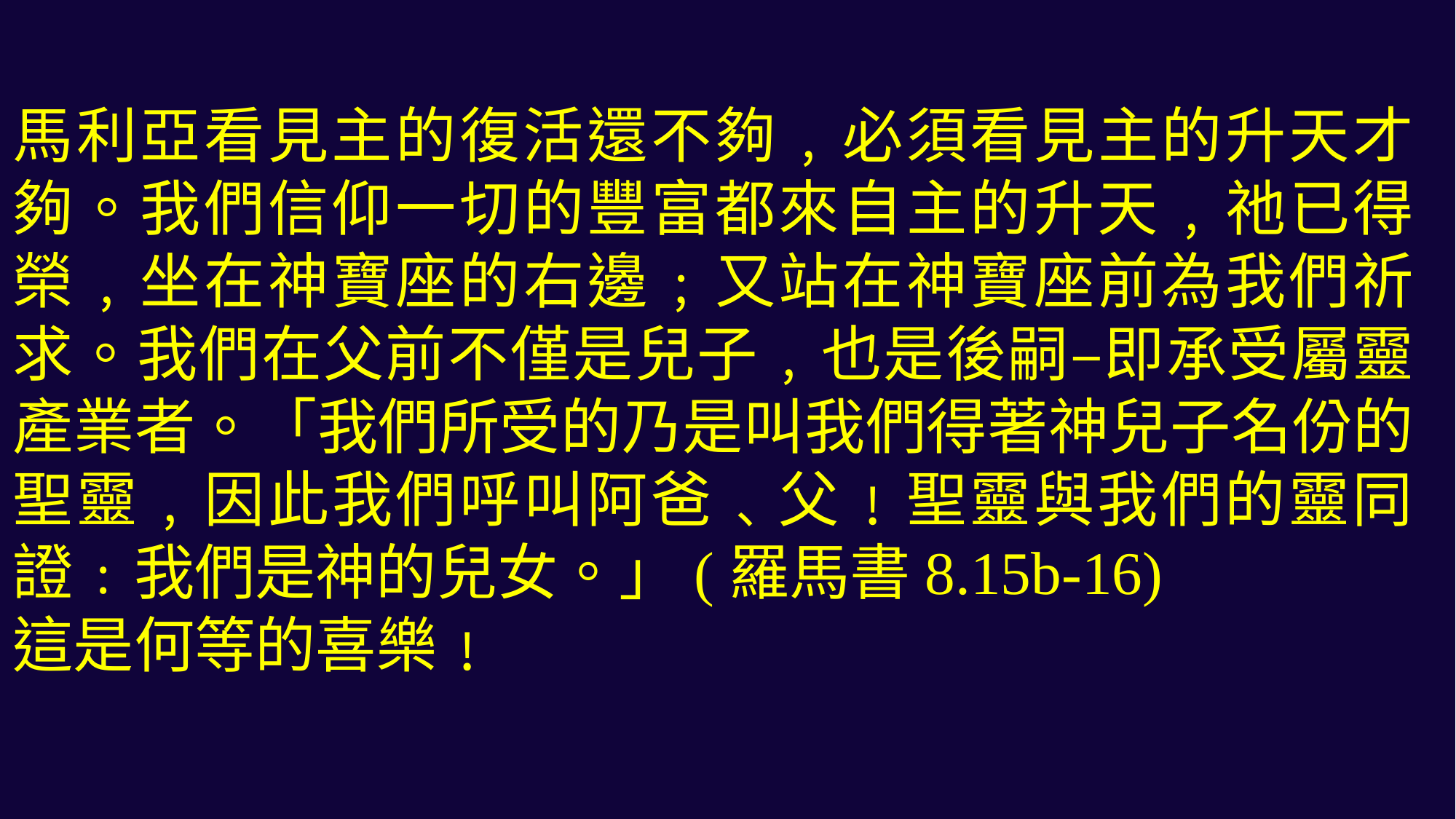

馬利亞看見主的復活還不夠﹐必須看見主的升天才夠。我們信仰一切的豐富都來自主的升天﹐祂已得榮﹐坐在神寶座的右邊﹔又站在神寶座前為我們祈求。我們在父前不僅是兒子﹐也是後嗣–即承受屬靈產業者。「我們所受的乃是叫我們得著神兒子名份的聖靈﹐因此我們呼叫阿爸﹑父﹗聖靈與我們的靈同證﹕我們是神的兒女。」(羅馬書8.15b-16)
這是何等的喜樂﹗